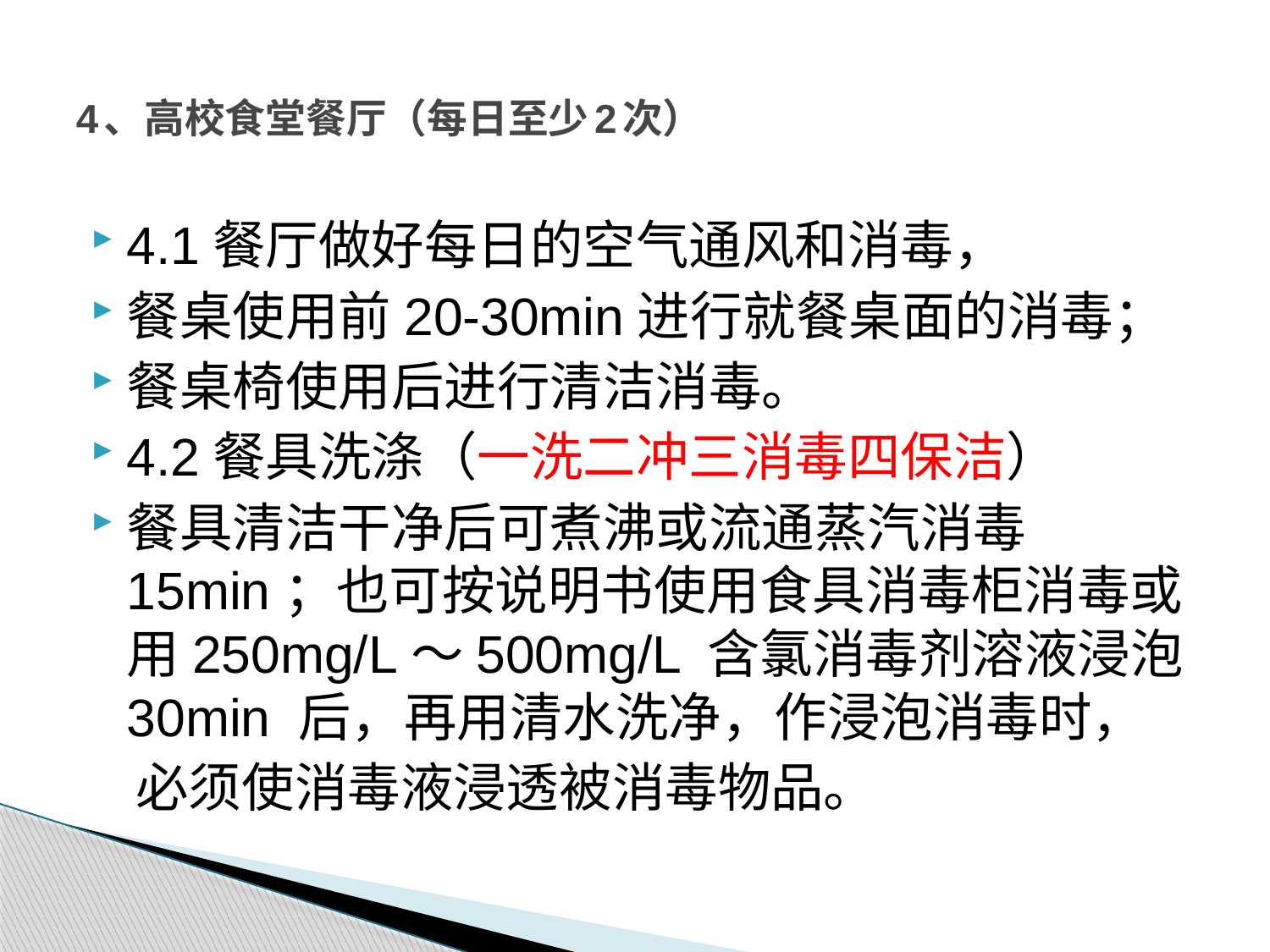

# 4、高校食堂餐厅（每日至少2次）
4.1餐厅做好每日的空气通风和消毒，
餐桌使用前20-30min进行就餐桌面的消毒；
餐桌椅使用后进行清洁消毒。
4.2餐具洗涤（一洗二冲三消毒四保洁）
餐具清洁干净后可煮沸或流通蒸汽消毒 15min；也可按说明书使用食具消毒柜消毒或用250mg/L～500mg/L 含氯消毒剂溶液浸泡 30min 后，再用清水洗净，作浸泡消毒时，
    必须使消毒液浸透被消毒物品。